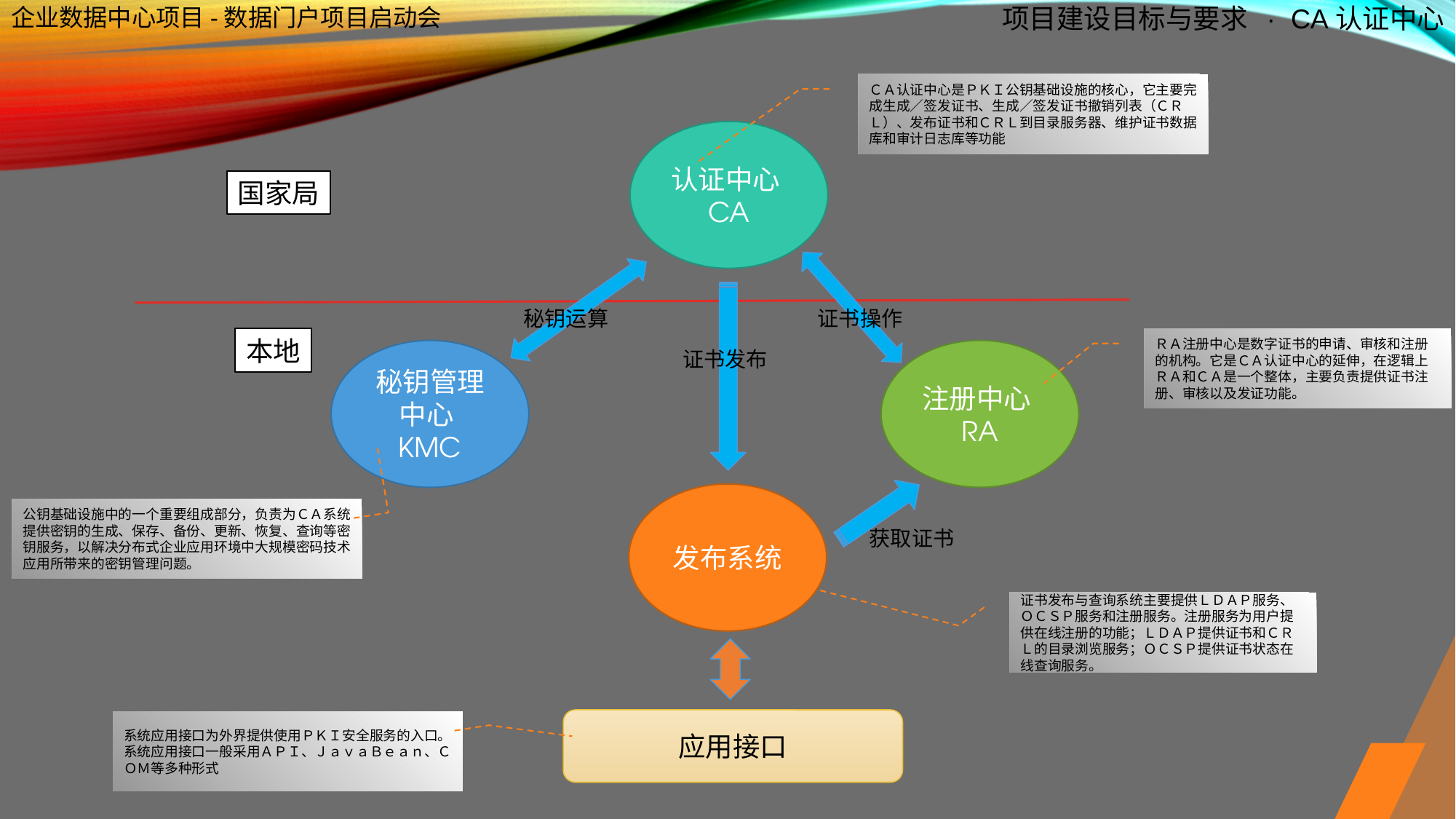

企业数据中心项目-数据门户项目启动会
项目建设目标与要求  ·  CA认证中心
ＣＡ认证中心是ＰＫＩ公钥基础设施的核心，它主要完成生成／签发证书、生成／签发证书撤销列表（ＣＲＬ）、发布证书和ＣＲＬ到目录服务器、维护证书数据库和审计日志库等功能
认证中心CA
国家局

证书操作
秘钥运算
本地
ＲＡ注册中心是数字证书的申请、审核和注册的机构。它是ＣＡ认证中心的延伸，在逻辑上ＲＡ和ＣＡ是一个整体，主要负责提供证书注册、审核以及发证功能。
秘钥管理中心KMC
注册中心RA
证书发布

发布系统

公钥基础设施中的一个重要组成部分，负责为ＣＡ系统提供密钥的生成、保存、备份、更新、恢复、查询等密钥服务，以解决分布式企业应用环境中大规模密码技术应用所带来的密钥管理问题。
获取证书
证书发布与查询系统主要提供ＬＤＡＰ服务、ＯＣＳＰ服务和注册服务。注册服务为用户提供在线注册的功能；ＬＤＡＰ提供证书和ＣＲ
Ｌ的目录浏览服务；ＯＣＳＰ提供证书状态在线查询服务。

应用接口
系统应用接口为外界提供使用ＰＫＩ安全服务的入口。系统应用接口一般采用ＡＰＩ、ＪａｖａＢｅａｎ、ＣＯＭ等多种形式